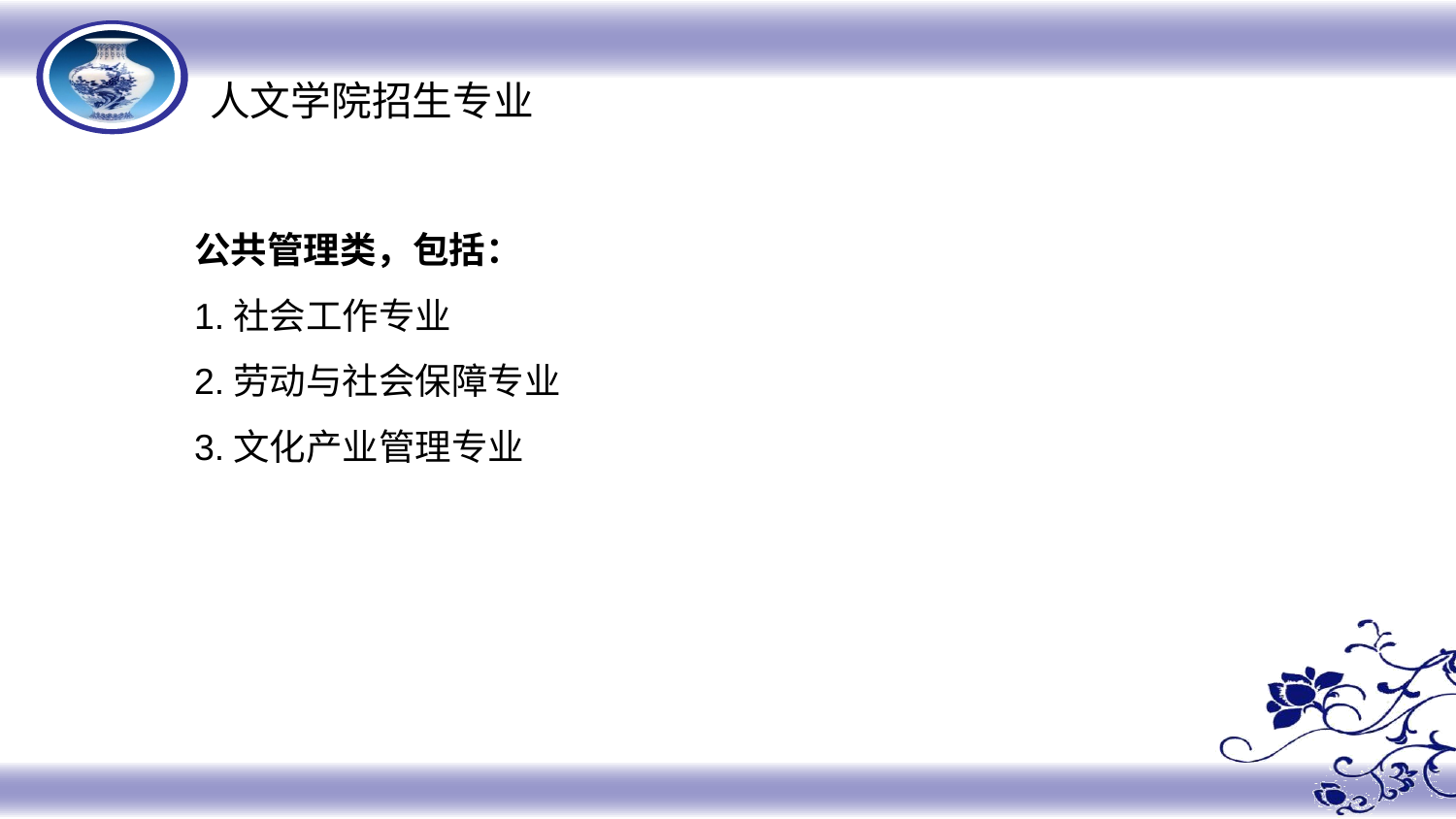

人文学院招生专业
公共管理类，包括：
1.社会工作专业
2.劳动与社会保障专业
3.文化产业管理专业

文学